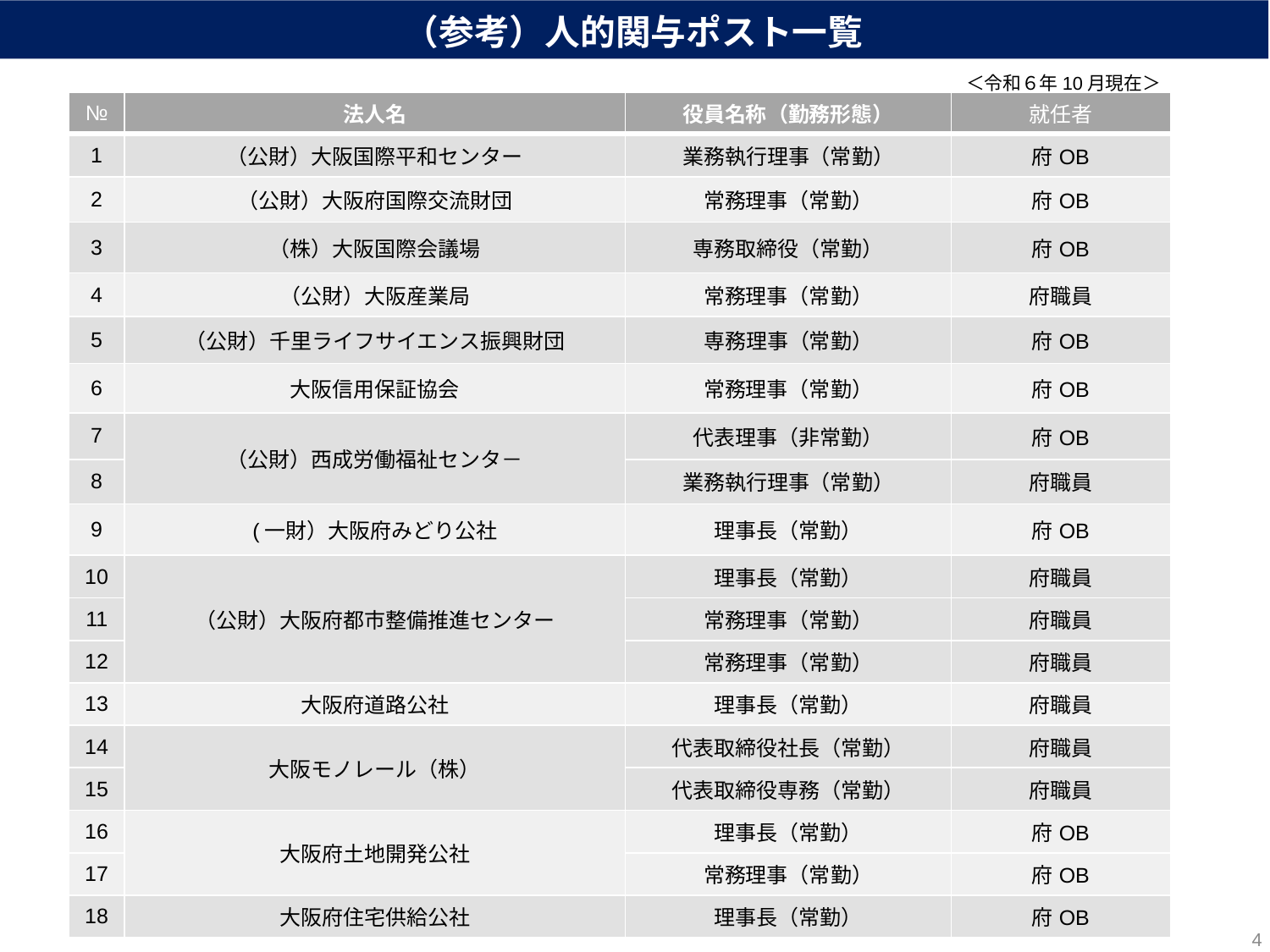

（参考）人的関与ポスト一覧
＜令和６年10月現在＞
| № | 法人名 | 役員名称（勤務形態） | 就任者 |
| --- | --- | --- | --- |
| 1 | （公財）大阪国際平和センター | 業務執行理事（常勤） | 府OB |
| 2 | （公財）大阪府国際交流財団 | 常務理事（常勤） | 府OB |
| 3 | （株）大阪国際会議場 | 専務取締役（常勤） | 府OB |
| 4 | （公財）大阪産業局 | 常務理事（常勤） | 府職員 |
| 5 | （公財）千里ライフサイエンス振興財団 | 専務理事（常勤） | 府OB |
| 6 | 大阪信用保証協会 | 常務理事（常勤） | 府OB |
| 7 | （公財）西成労働福祉センタ－ | 代表理事（非常勤） | 府OB |
| 8 |  | 業務執行理事（常勤） | 府職員 |
| 9 | (一財）大阪府みどり公社 | 理事長（常勤） | 府OB |
| 10 | （公財）大阪府都市整備推進センター | 理事長（常勤） | 府職員 |
| 11 |  | 常務理事（常勤） | 府職員 |
| 12 |  | 常務理事（常勤） | 府職員 |
| 13 | 大阪府道路公社 | 理事長（常勤） | 府職員 |
| 14 | 大阪モノレール（株） | 代表取締役社長（常勤） | 府職員 |
| 15 |  | 代表取締役専務（常勤） | 府職員 |
| 16 | 大阪府土地開発公社 | 理事長（常勤） | 府OB |
| 17 |  | 常務理事（常勤） | 府OB |
| 18 | 大阪府住宅供給公社 | 理事長（常勤） | 府OB |
4